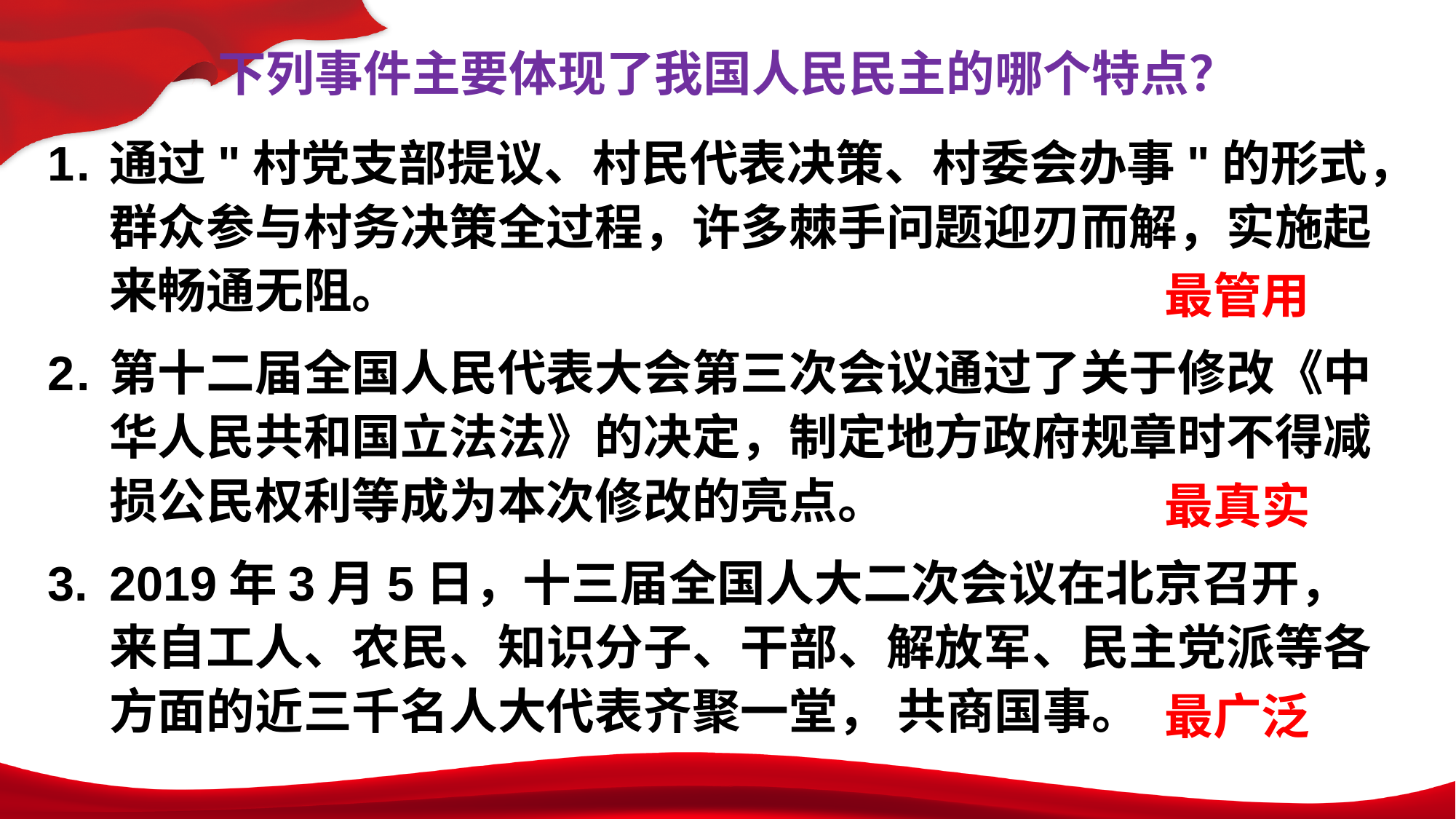

下列事件主要体现了我国人民民主的哪个特点？

通过"村党支部提议、村民代表决策、村委会办事"的形式，群众参与村务决策全过程，许多棘手问题迎刃而解，实施起来畅通无阻。
第十二届全国人民代表大会第三次会议通过了关于修改《中华人民共和国立法法》的决定，制定地方政府规章时不得减损公民权利等成为本次修改的亮点。
2019年3月5日，十三届全国人大二次会议在北京召开，来自工人、农民、知识分子、干部、解放军、民主党派等各方面的近三千名人大代表齐聚一堂， 共商国事。
最管用
最真实
最广泛